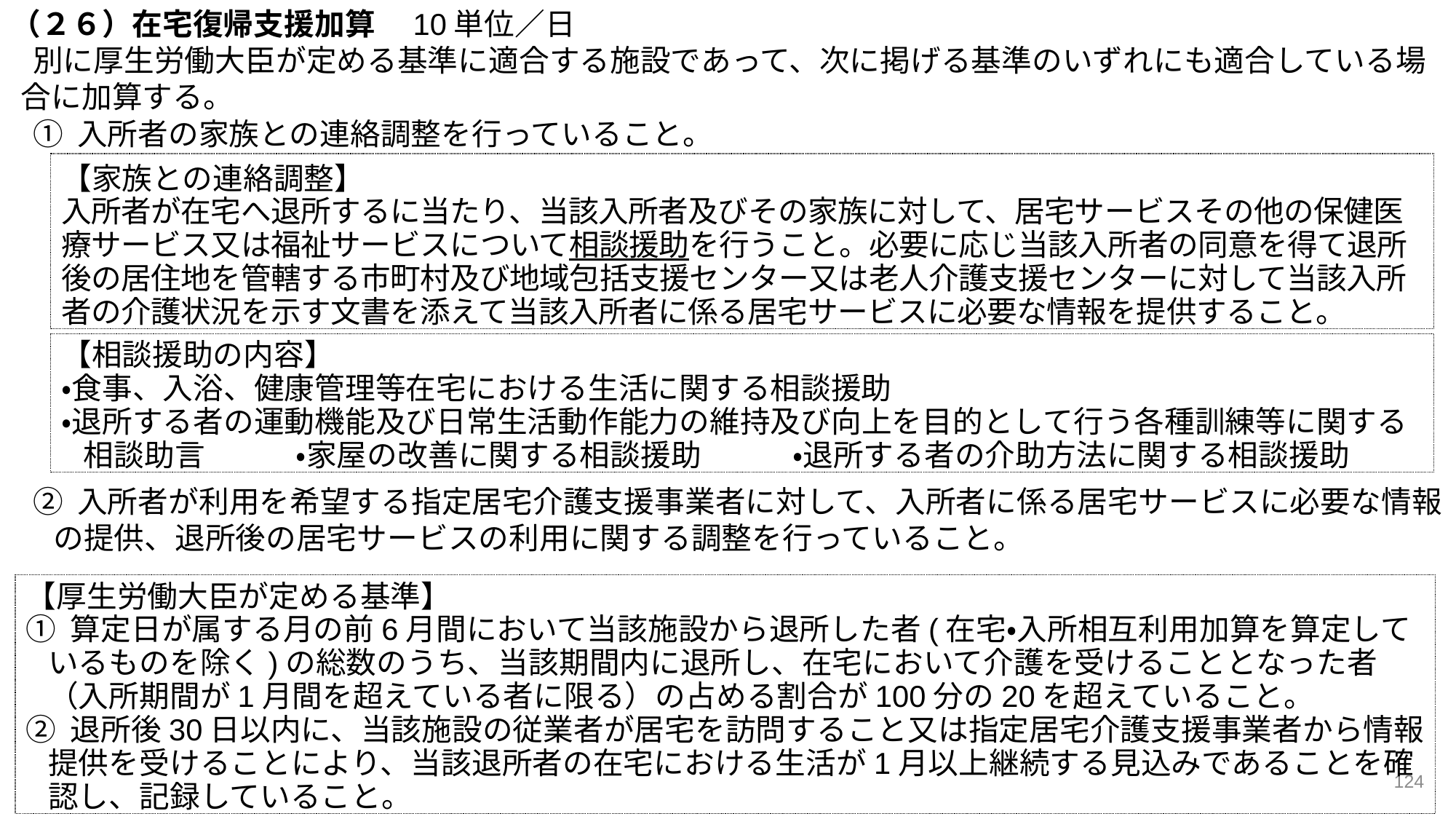

（２６）在宅復帰支援加算　10単位／日
別に厚生労働大臣が定める基準に適合する施設であって、次に掲げる基準のいずれにも適合している場合に加算する。
① 入所者の家族との連絡調整を行っていること。

② 入所者が利用を希望する指定居宅介護支援事業者に対して、入所者に係る居宅サービスに必要な情報の提供、退所後の居宅サービスの利用に関する調整を行っていること。
【家族との連絡調整】
入所者が在宅へ退所するに当たり、当該入所者及びその家族に対して、居宅サービスその他の保健医療サービス又は福祉サービスについて相談援助を行うこと。必要に応じ当該入所者の同意を得て退所後の居住地を管轄する市町村及び地域包括支援センター又は老人介護支援センターに対して当該入所者の介護状況を示す文書を添えて当該入所者に係る居宅サービスに必要な情報を提供すること。
【相談援助の内容】
・食事、入浴、健康管理等在宅における生活に関する相談援助
・退所する者の運動機能及び日常生活動作能力の維持及び向上を目的として行う各種訓練等に関する相談助言　　　・家屋の改善に関する相談援助　　　・退所する者の介助方法に関する相談援助
【厚生労働大臣が定める基準】
① 算定日が属する月の前6月間において当該施設から退所した者(在宅・入所相互利用加算を算定しているものを除く)の総数のうち、当該期間内に退所し、在宅において介護を受けることとなった者（入所期間が1月間を超えている者に限る）の占める割合が100分の20を超えていること。
② 退所後30日以内に、当該施設の従業者が居宅を訪問すること又は指定居宅介護支援事業者から情報提供を受けることにより、当該退所者の在宅における生活が1月以上継続する見込みであることを確認し、記録していること。
124